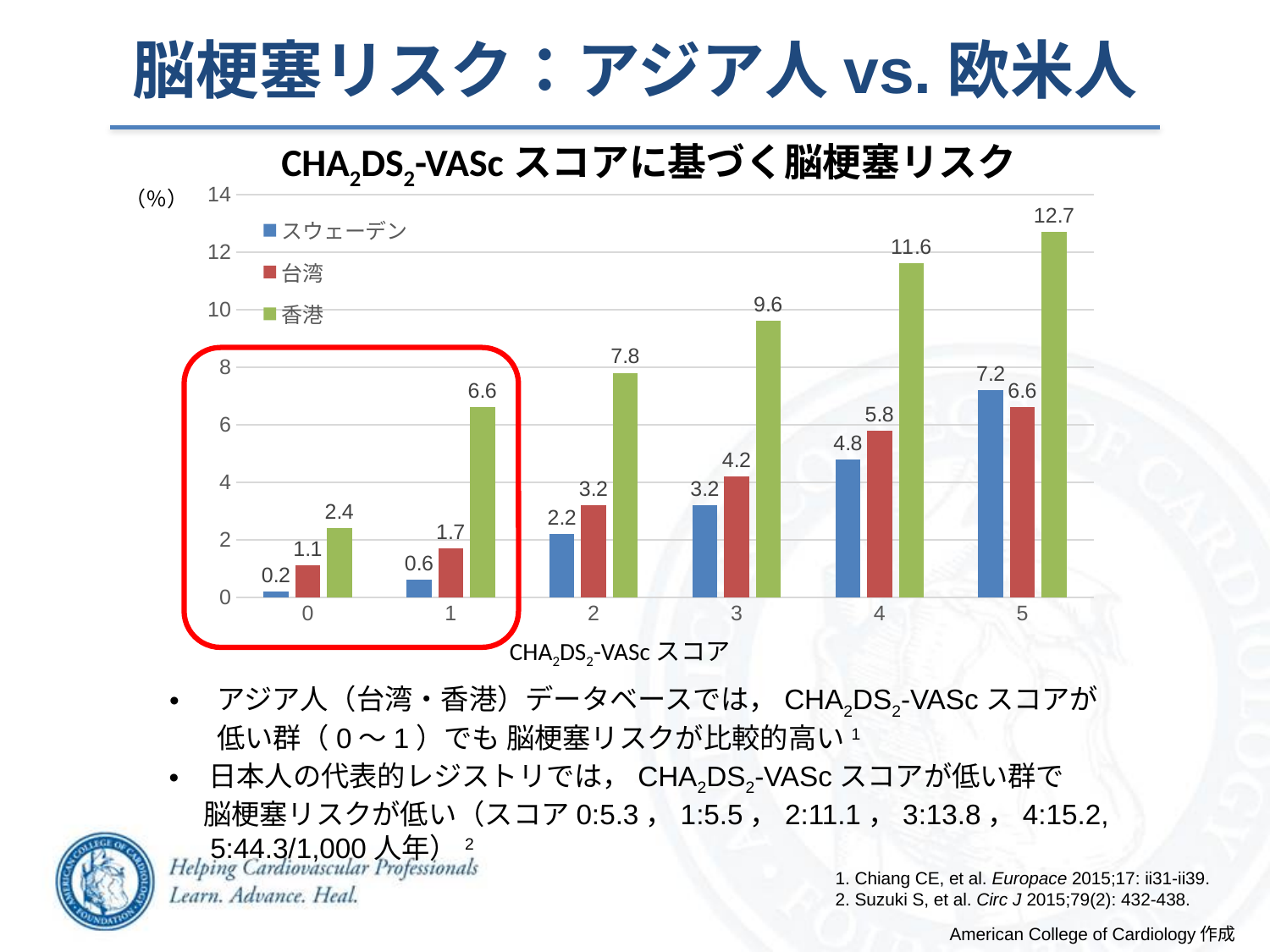

# 脳梗塞リスク：アジア人vs.欧米人
CHA2DS2-VAScスコアに基づく脳梗塞リスク
（％）

[unsupported chart]

CHA2DS2-VAScスコア
アジア人（台湾・香港）データベースでは，CHA2DS2-VAScスコアが低い群（0～1）でも 脳梗塞リスクが比較的高い1

日本人の代表的レジストリでは，CHA2DS2-VAScスコアが低い群で
　 脳梗塞リスクが低い（スコア0:5.3，1:5.5，2:11.1，3:13.8，4:15.2,
　 5:44.3/1,000人年）2
1. Chiang CE, et al. Europace 2015;17: ii31-ii39.
2. Suzuki S, et al. Circ J 2015;79(2): 432-438.
American College of Cardiology作成